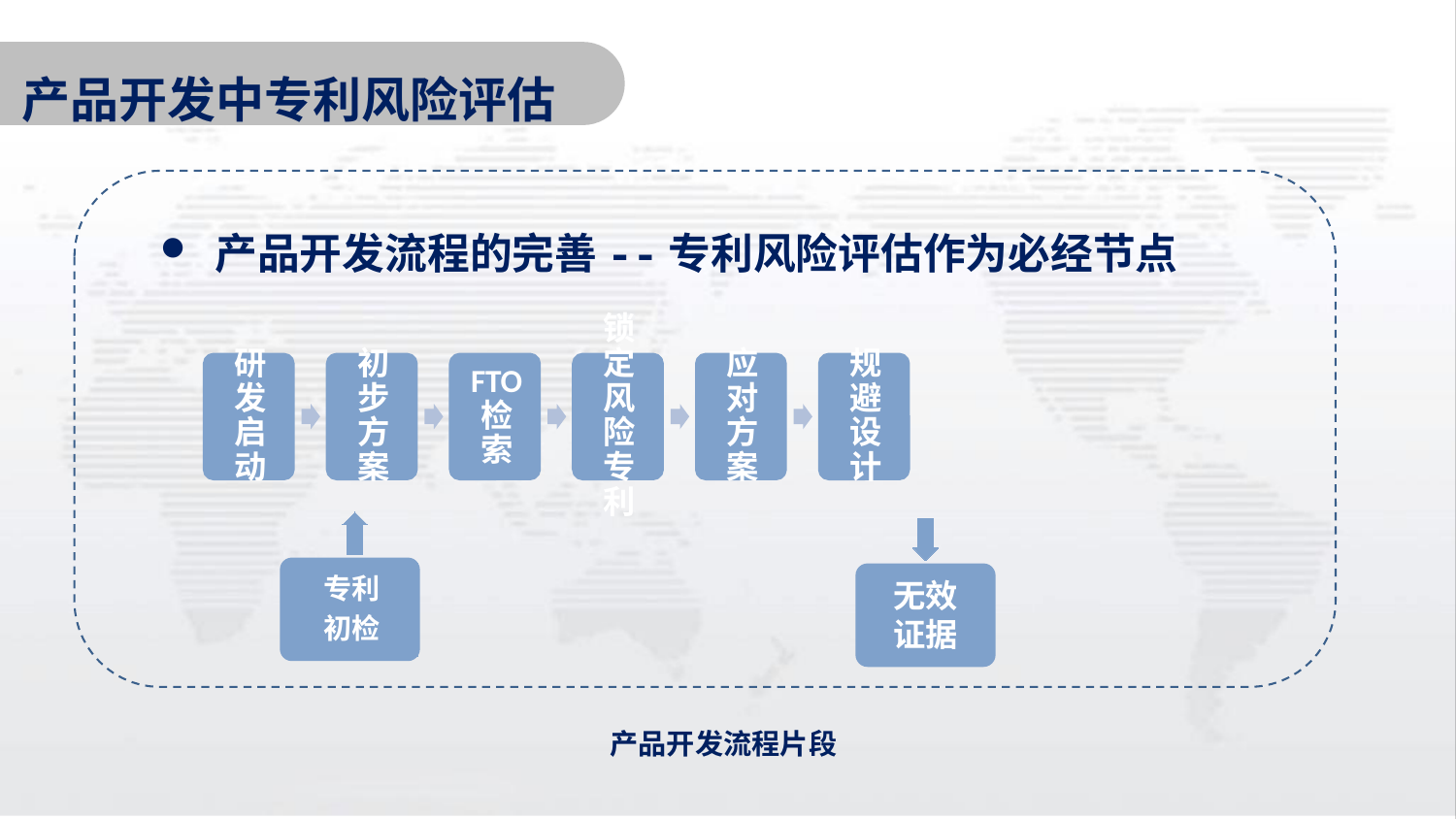

产品开发中专利风险评估

产品开发流程的完善--专利风险评估作为必经节点
研发启动

初步方案

FTO 检索

锁定风险专利

应对方案

规避设计

专利
初检

无效
证据
产品开发流程片段